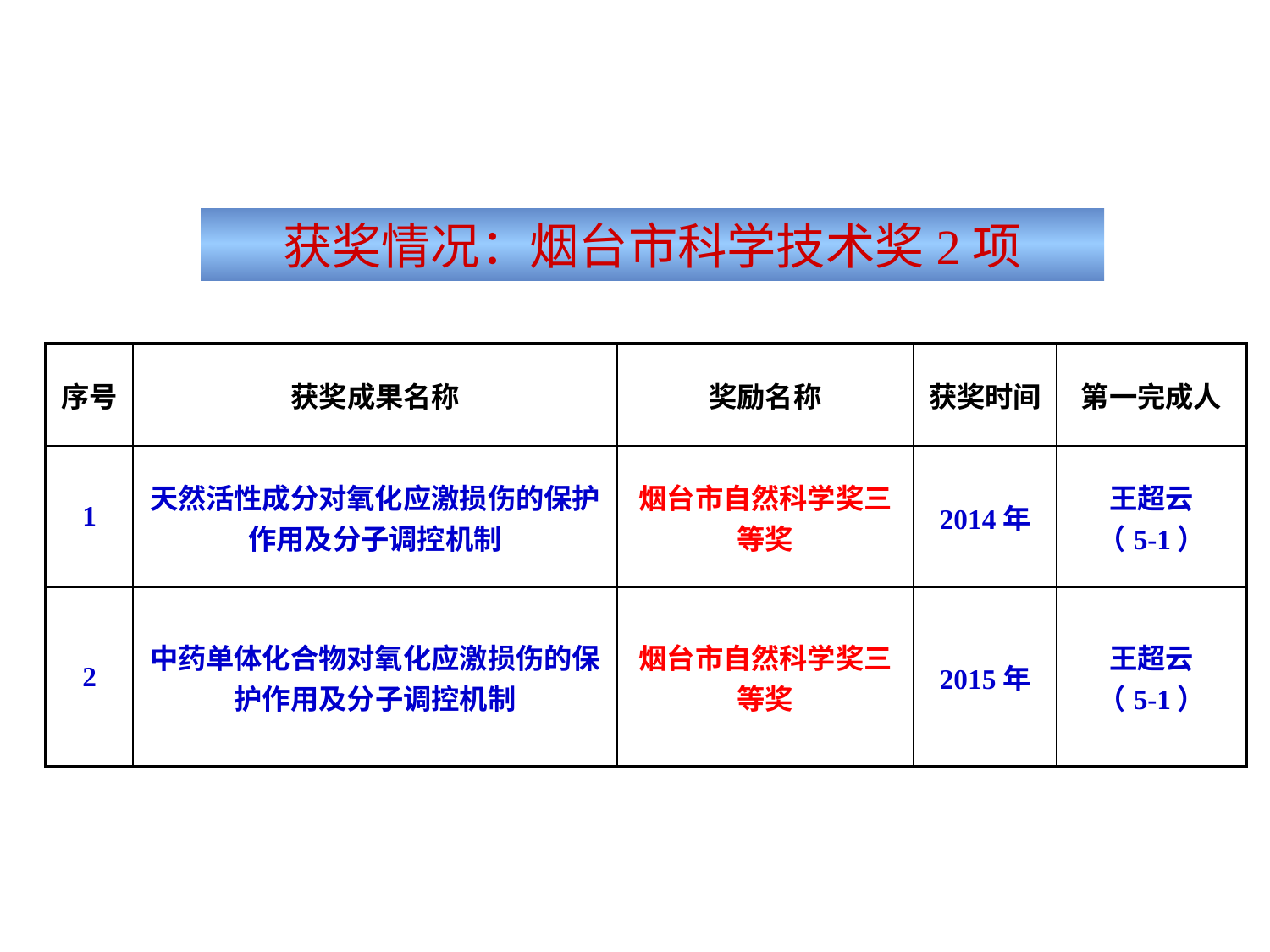

获奖情况：烟台市科学技术奖2项
| 序号 | 获奖成果名称 | 奖励名称 | 获奖时间 | 第一完成人 |
| --- | --- | --- | --- | --- |
| 1 | 天然活性成分对氧化应激损伤的保护作用及分子调控机制 | 烟台市自然科学奖三等奖 | 2014年 | 王超云 （5-1） |
| 2 | 中药单体化合物对氧化应激损伤的保护作用及分子调控机制 | 烟台市自然科学奖三等奖 | 2015年 | 王超云 （5-1） |